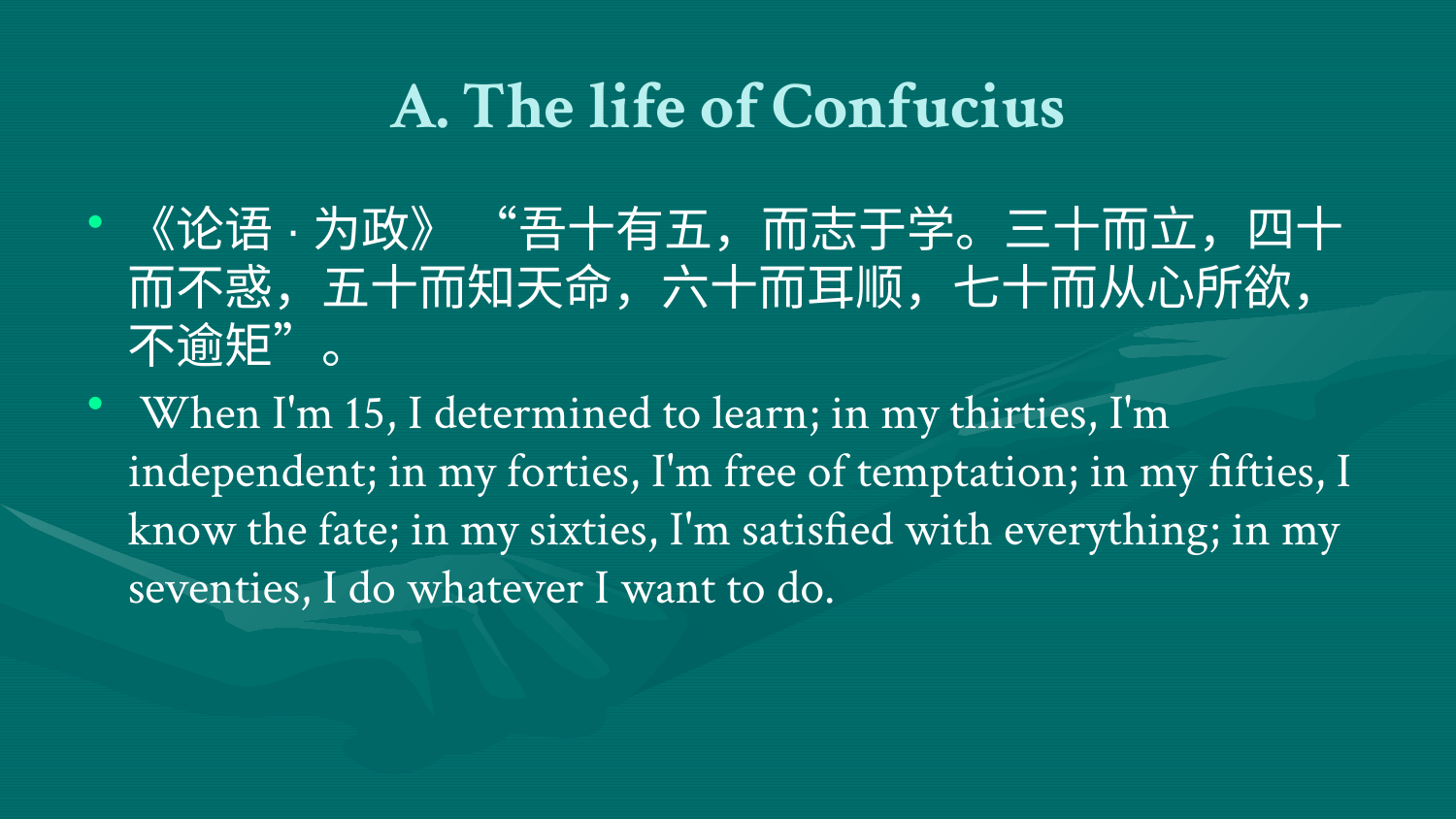

# A. The life of Confucius
《论语·为政》 “吾十有五，而志于学。三十而立，四十而不惑，五十而知天命，六十而耳顺，七十而从心所欲，不逾矩”。
 When I'm 15, I determined to learn; in my thirties, I'm independent; in my forties, I'm free of temptation; in my fifties, I know the fate; in my sixties, I'm satisfied with everything; in my seventies, I do whatever I want to do.